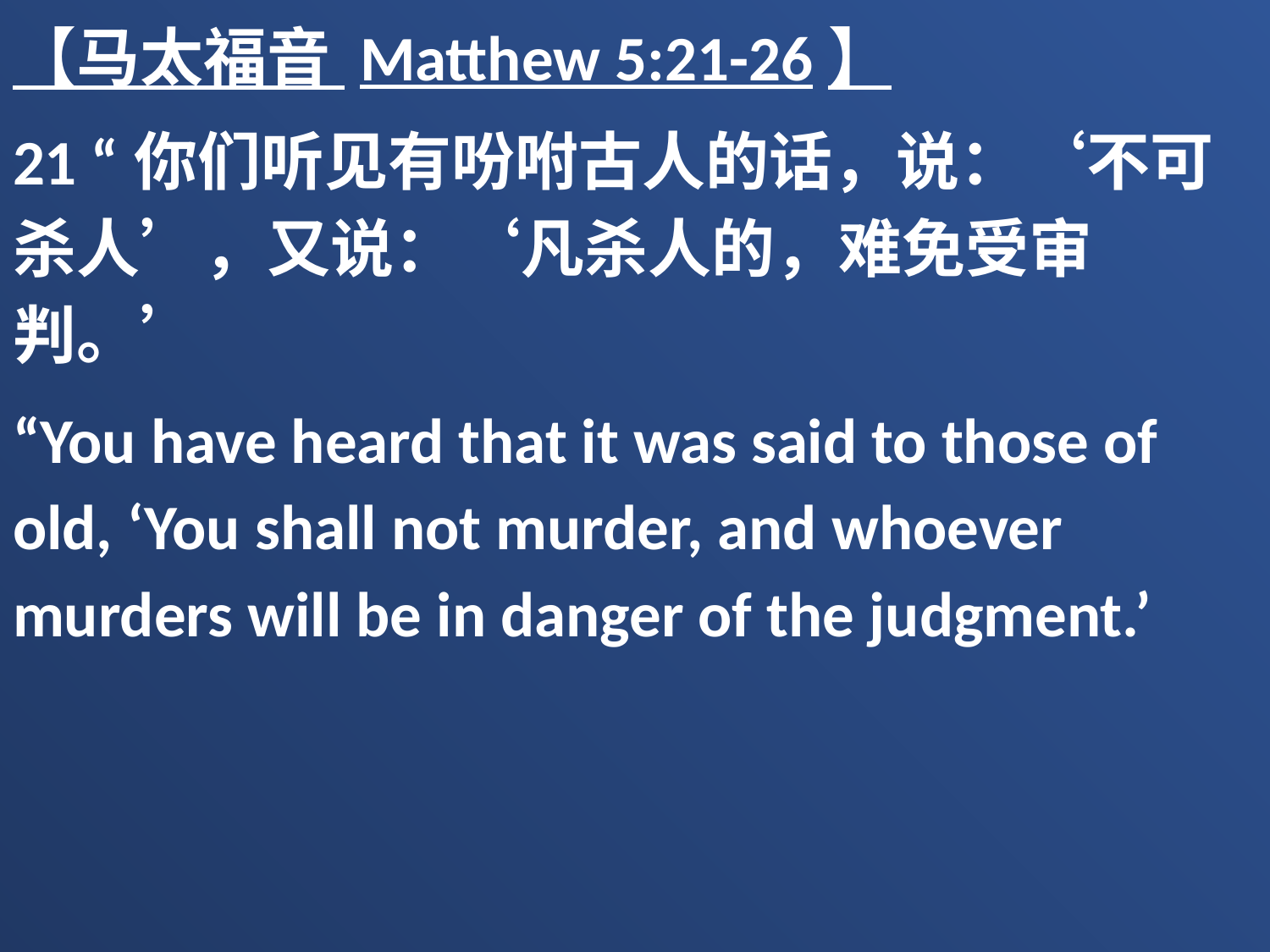

【马太福音 Matthew 5:21-26】
21 “你们听见有吩咐古人的话，说：‘不可杀人’，又说：‘凡杀人的，难免受审判。’
“You have heard that it was said to those of old, ‘You shall not murder, and whoever murders will be in danger of the judgment.’